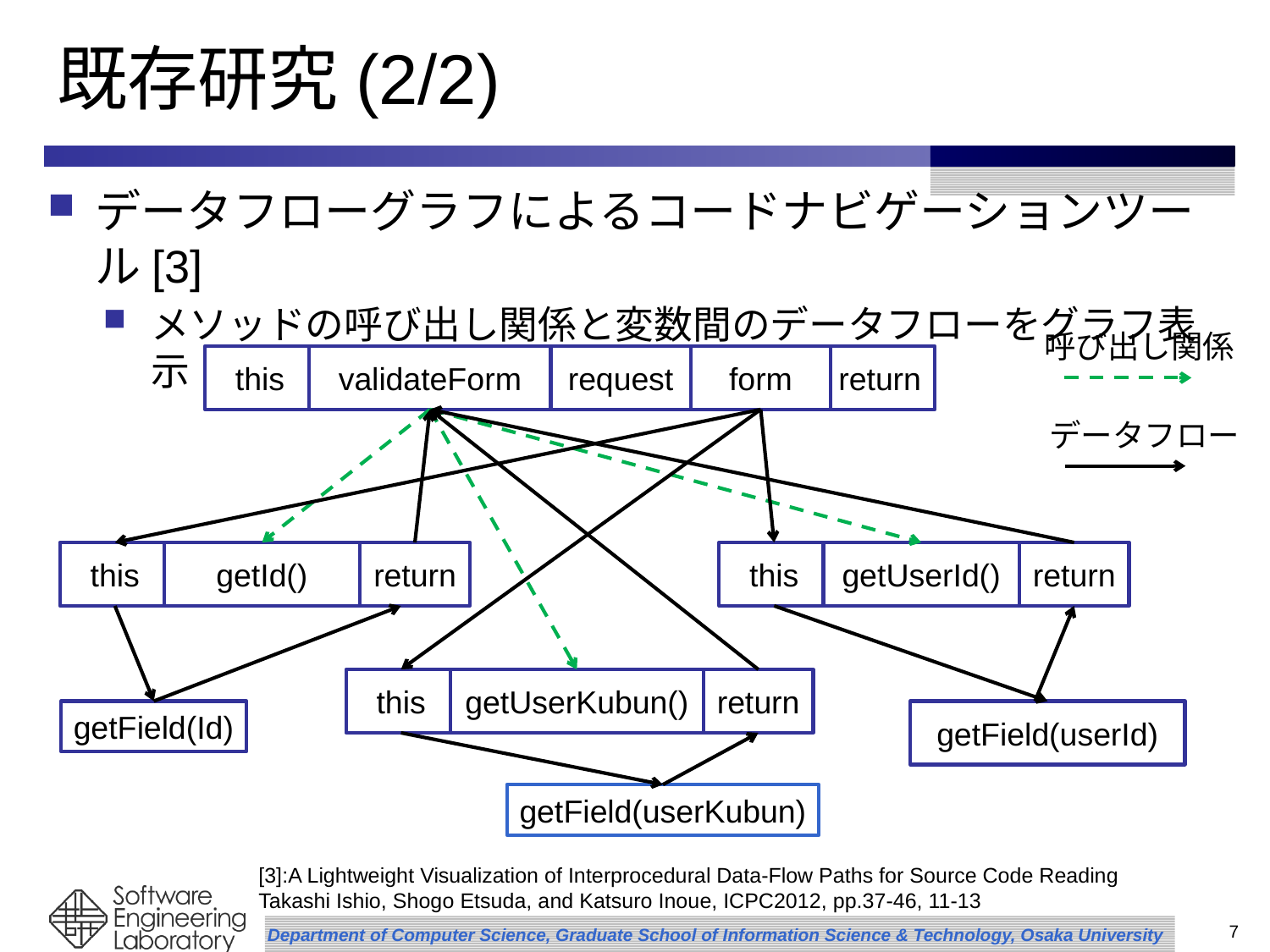

# 既存研究(2/2)
データフローグラフによるコードナビゲーションツール[3]
メソッドの呼び出し関係と変数間のデータフローをグラフ表示
呼び出し関係
this
validateForm
return
request
form
データフロー
this
getUserId()
return
this
getId()
return
this
getUserKubun()
return
getField(Id)
getField(userId)
getField(userKubun)
[3]:A Lightweight Visualization of Interprocedural Data-Flow Paths for Source Code Reading
Takashi Ishio, Shogo Etsuda, and Katsuro Inoue, ICPC2012, pp.37-46, 11-13
7